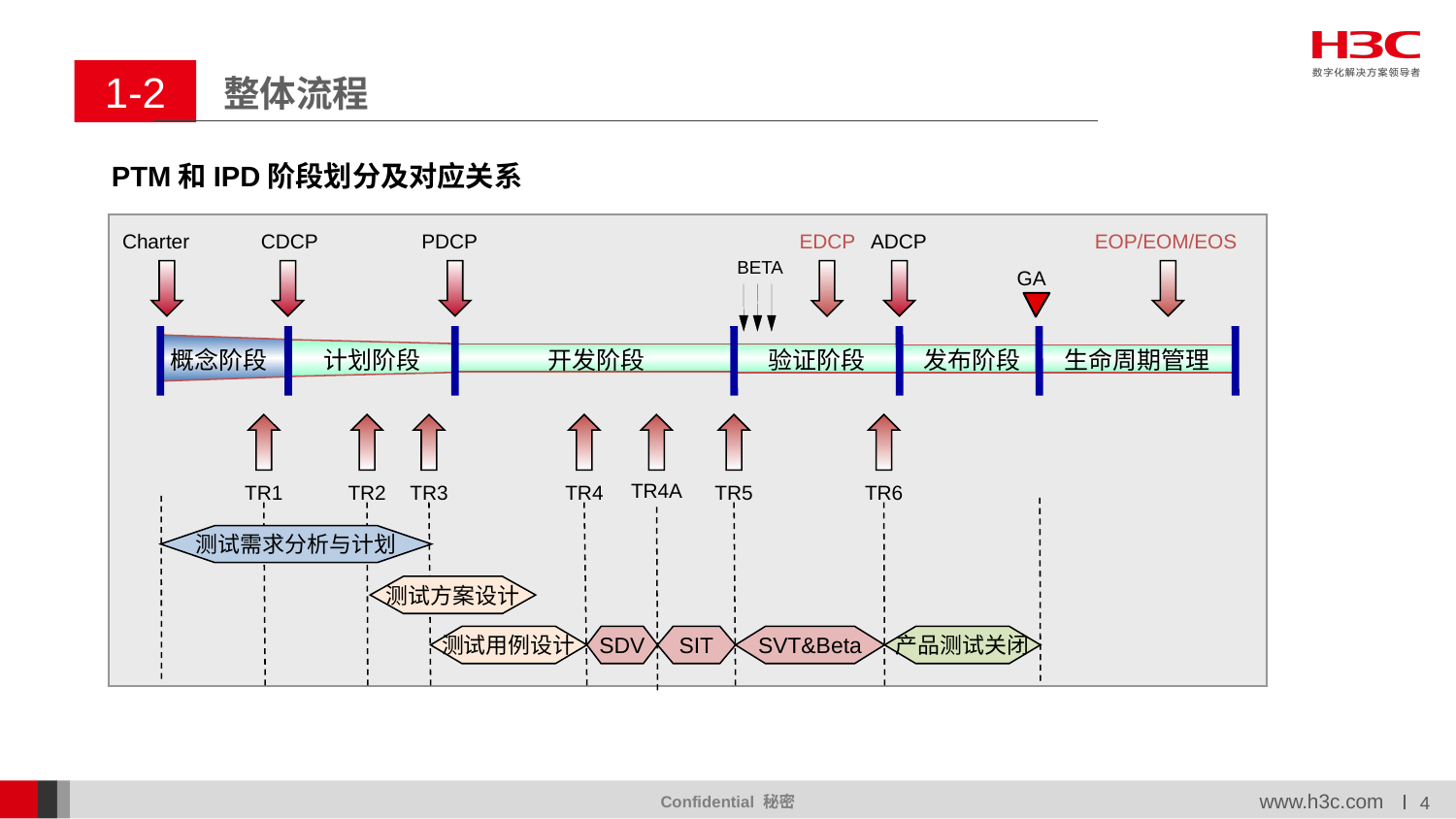

1-2
整体流程
PTM和IPD阶段划分及对应关系

Charter

CDCP

PDCP

EDCP

ADCP

EOP/EOM/EOS

BETA

GA

概念阶段
计划阶段
开发阶段
验证阶段

发布阶段

生命周期管理

TR4A
TR1
TR2
TR3
TR4
TR5
TR6
测试需求分析与计划
测试方案设计
测试用例设计
SDV
SIT
SVT&Beta
产品测试关闭